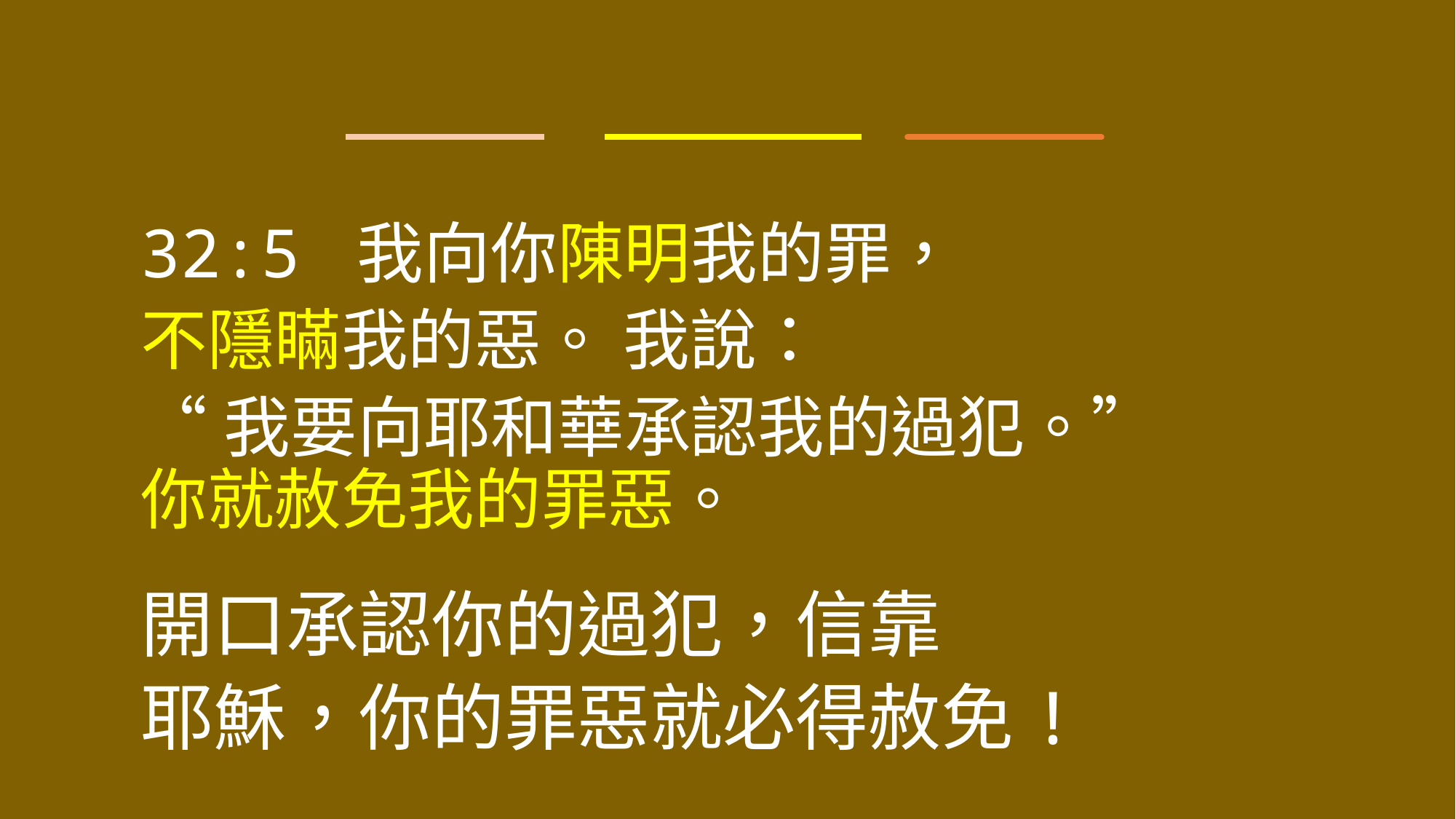

32:5 我向你陳明我的罪，
不隱瞞我的惡。 我說：
“我要向耶和華承認我的過犯。” 你就赦免我的罪惡。

開口承認你的過犯，信靠
耶穌，你的罪惡就必得赦免!